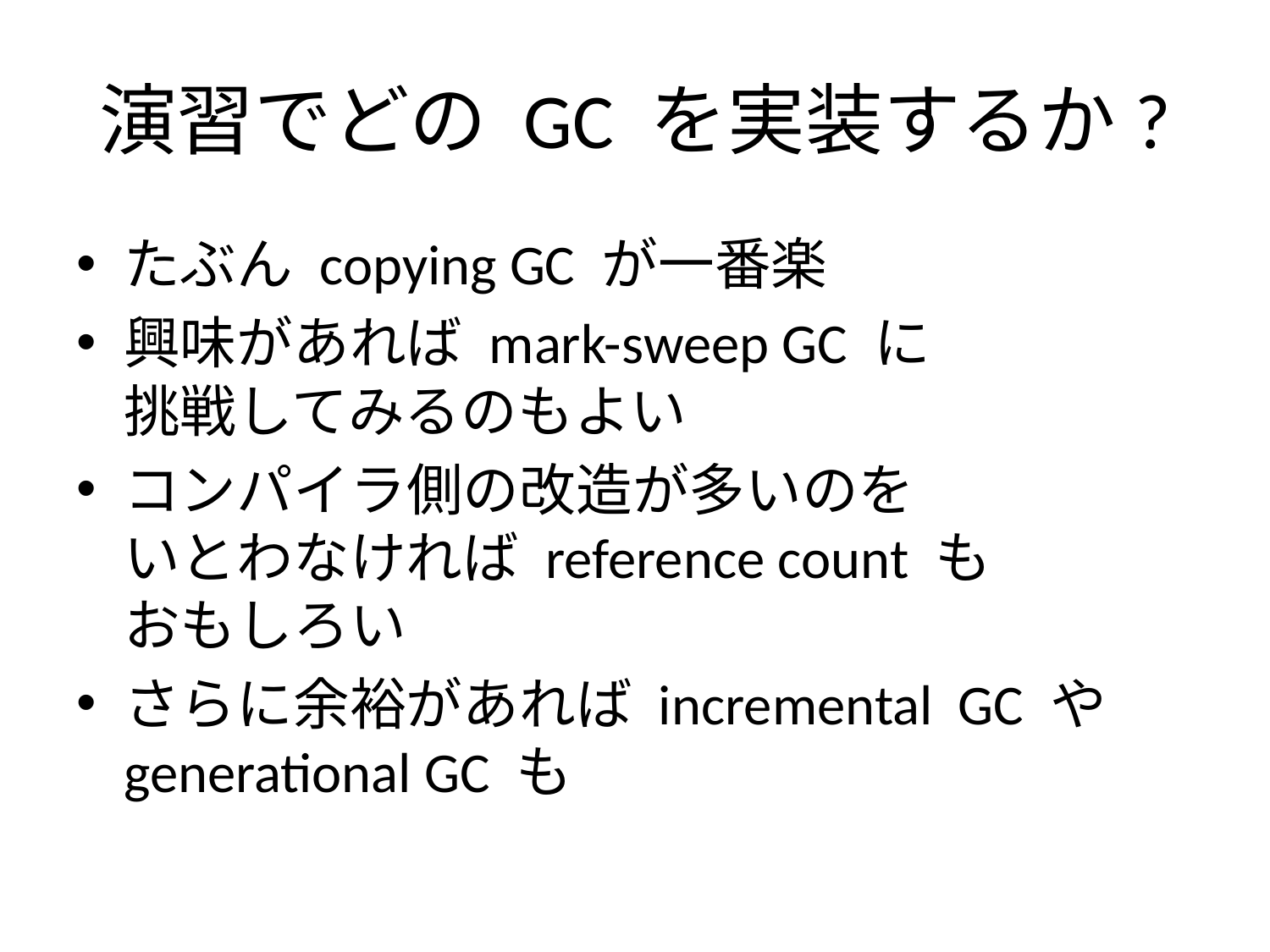

# 演習でどの GC を実装するか?
たぶん copying GC が一番楽
興味があれば mark-sweep GC に
挑戦してみるのもよい
コンパイラ側の改造が多いのを
いとわなければ reference count も
おもしろい
さらに余裕があれば incremental  GC やgenerational GC も